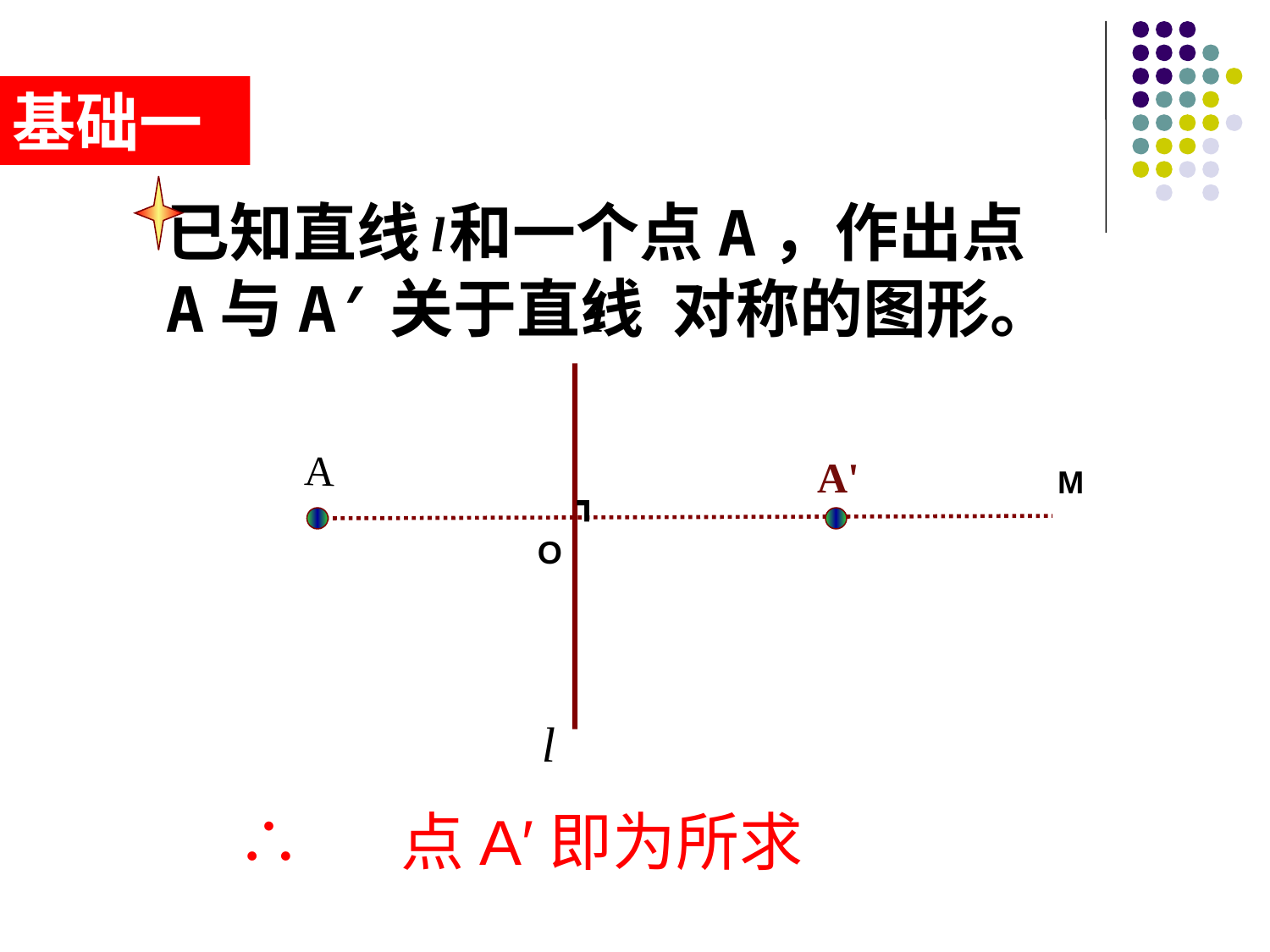

基础一

已知直线  和一个点A，作出点A与A′关于直线  对称的图形。
 l
 l

A

A'

M
┓

O
 l
∴      点A′即为所求